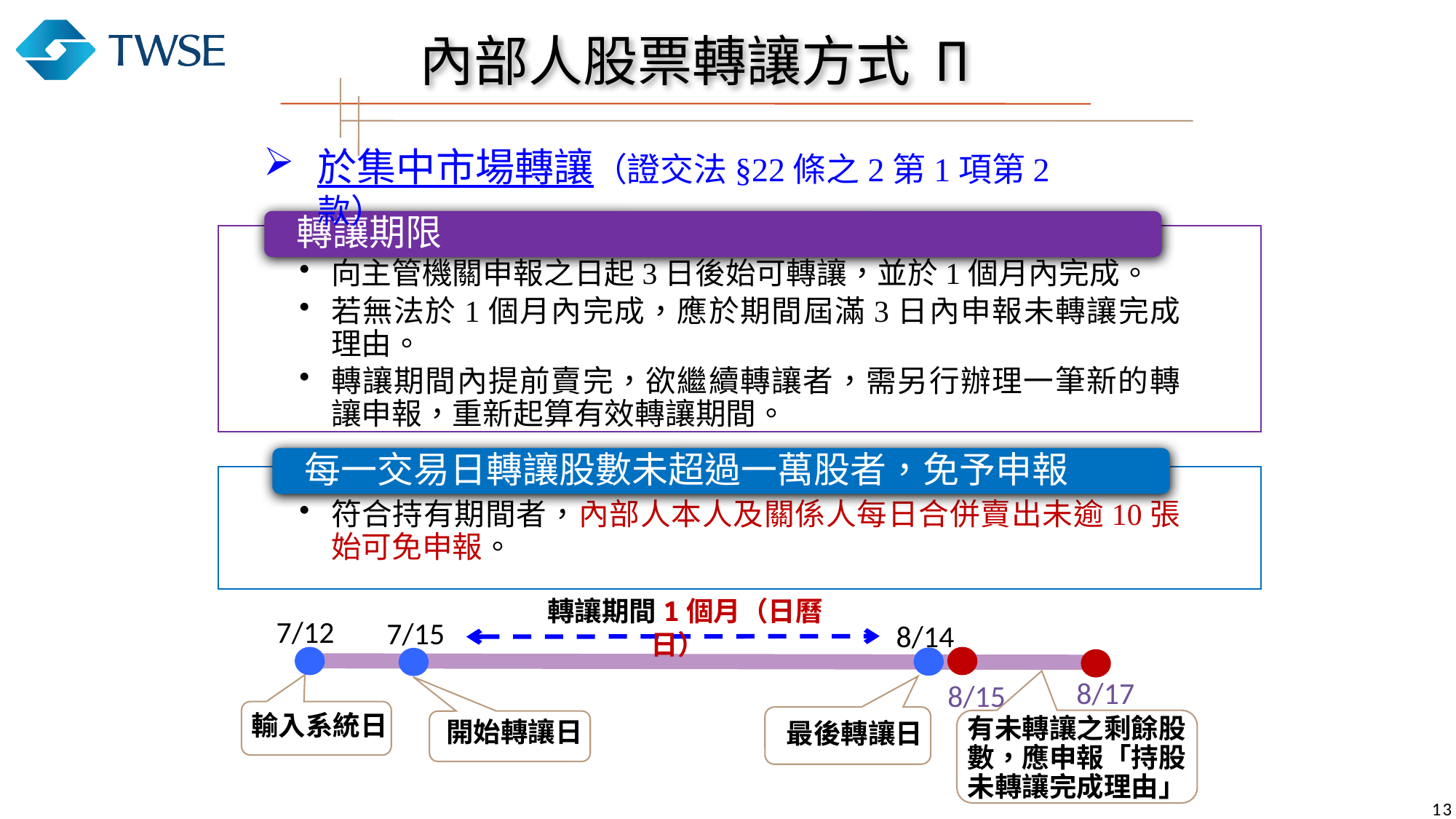

#
內部人股票轉讓方式 Π

於集中市場轉讓（證交法§22條之2第1項第2款）
向主管機關申報之日起3日後始可轉讓，並於1個月內完成。
若無法於1個月內完成，應於期間屆滿3日內申報未轉讓完成理由。
轉讓期間內提前賣完，欲繼續轉讓者，需另行辦理一筆新的轉讓申報，重新起算有效轉讓期間。
轉讓期限
符合持有期間者，內部人本人及關係人每日合併賣出未逾10張始可免申報。
每一交易日轉讓股數未超過一萬股者，免予申報
 轉讓期間1個月（日曆日）
7/12
8/14

8/17
8/15

輸入系統日

有未轉讓之剩餘股數，應申報「持股未轉讓完成理由」

最後轉讓日
7/15

開始轉讓日

13